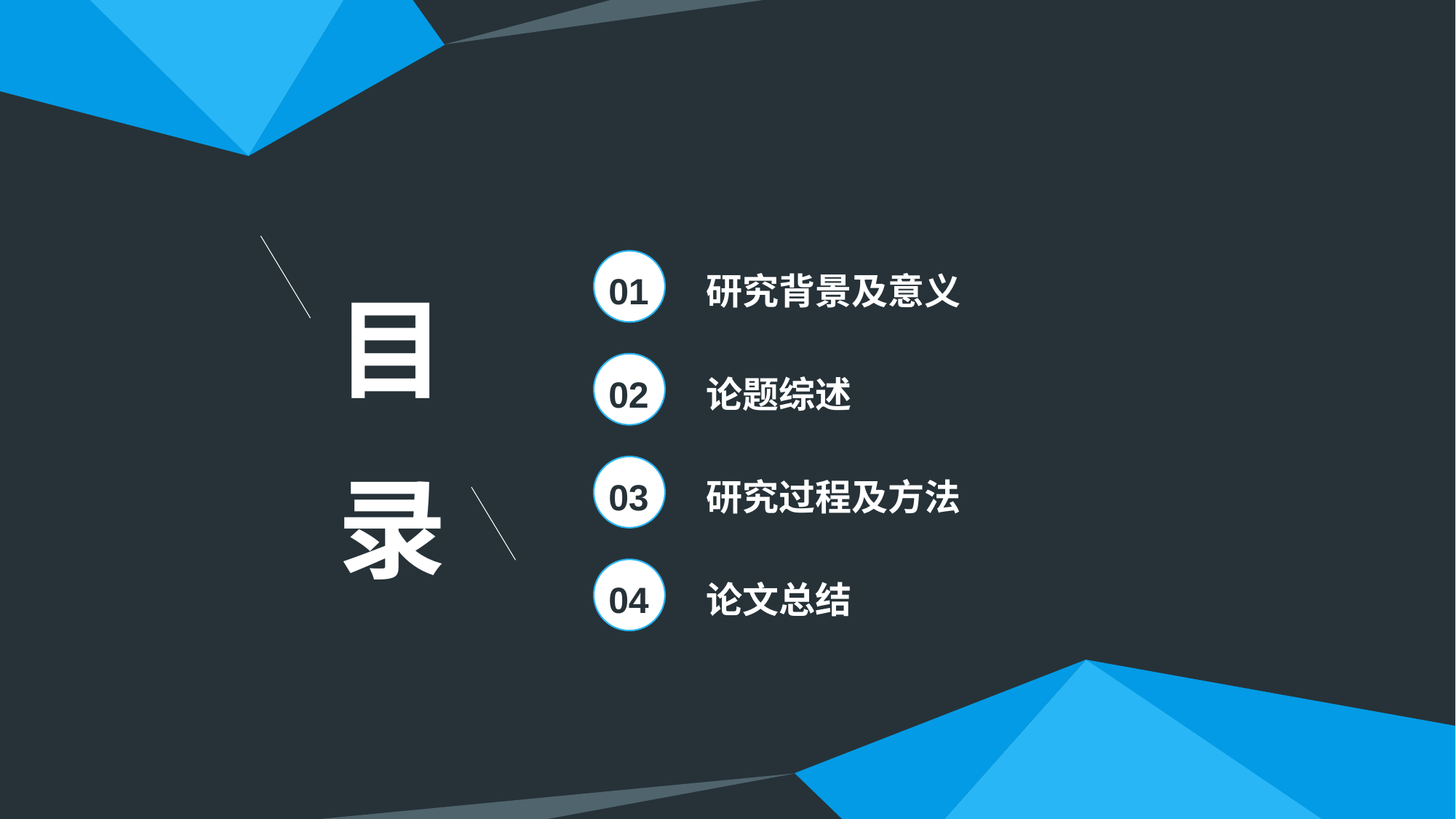

01
研究背景及意义
目

02
论题综述
录

03
研究过程及方法

04
论文总结